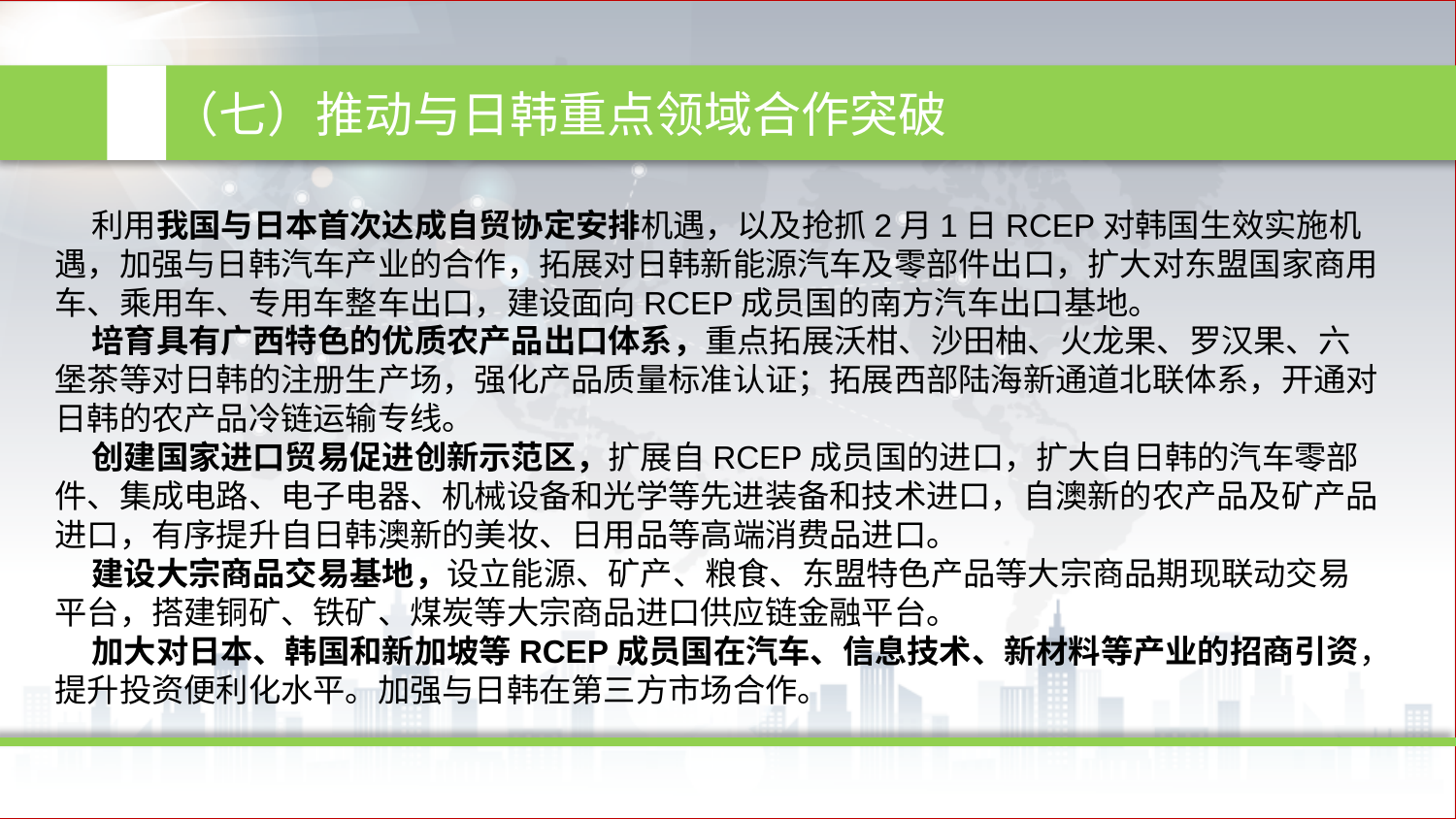

（七）推动与日韩重点领域合作突破
    利用我国与日本首次达成自贸协定安排机遇，以及抢抓2月1日RCEP对韩国生效实施机遇，加强与日韩汽车产业的合作，拓展对日韩新能源汽车及零部件出口，扩大对东盟国家商用车、乘用车、专用车整车出口，建设面向RCEP成员国的南方汽车出口基地。
    培育具有广西特色的优质农产品出口体系，重点拓展沃柑、沙田柚、火龙果、罗汉果、六堡茶等对日韩的注册生产场，强化产品质量标准认证；拓展西部陆海新通道北联体系，开通对日韩的农产品冷链运输专线。
    创建国家进口贸易促进创新示范区，扩展自RCEP成员国的进口，扩大自日韩的汽车零部件、集成电路、电子电器、机械设备和光学等先进装备和技术进口，自澳新的农产品及矿产品进口，有序提升自日韩澳新的美妆、日用品等高端消费品进口。
    建设大宗商品交易基地，设立能源、矿产、粮食、东盟特色产品等大宗商品期现联动交易平台，搭建铜矿、铁矿、煤炭等大宗商品进口供应链金融平台。
    加大对日本、韩国和新加坡等RCEP成员国在汽车、信息技术、新材料等产业的招商引资，提升投资便利化水平。加强与日韩在第三方市场合作。